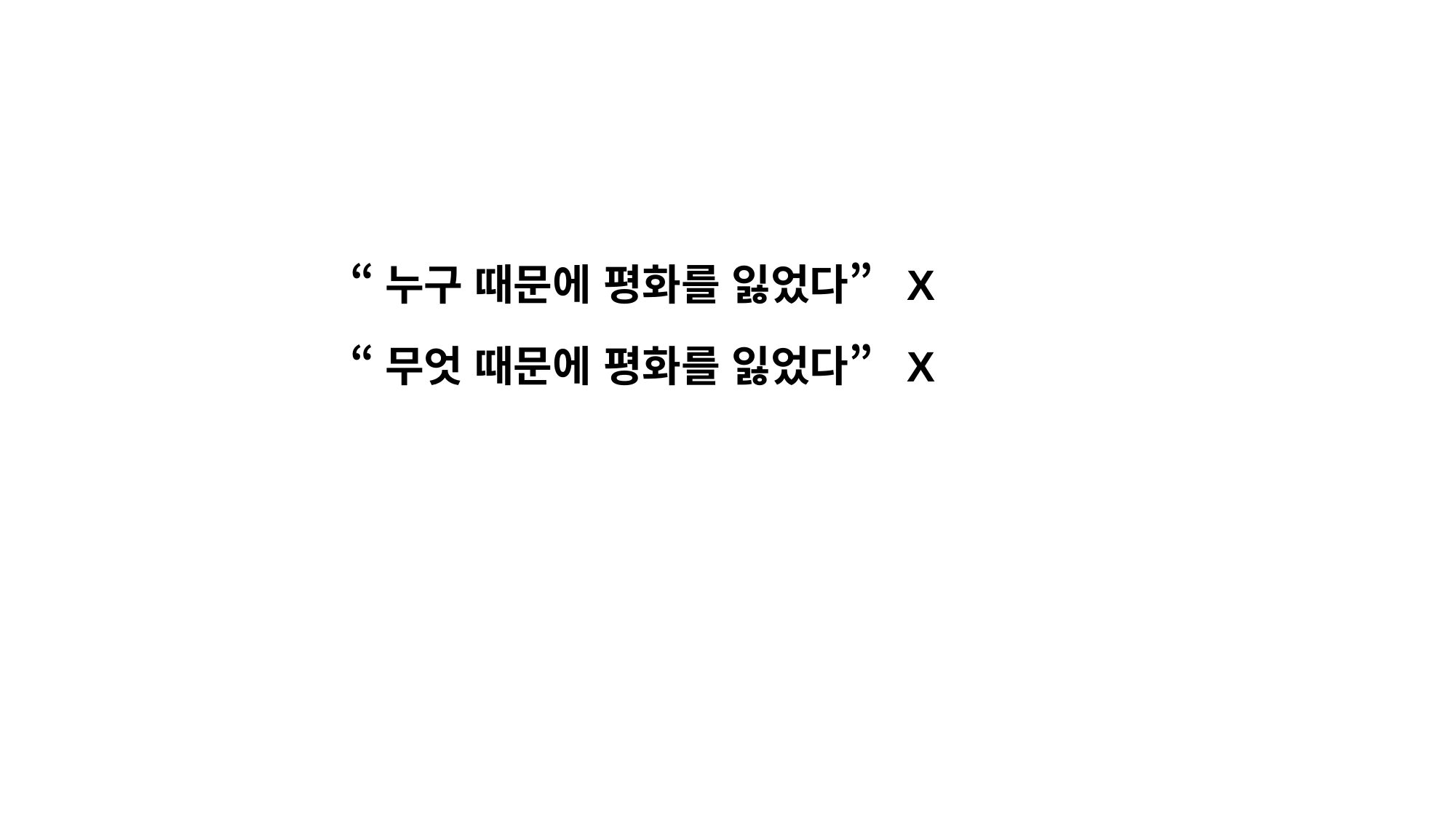

“누구 때문에 평화를 잃었다”  X
“무엇 때문에 평화를 잃었다”  X